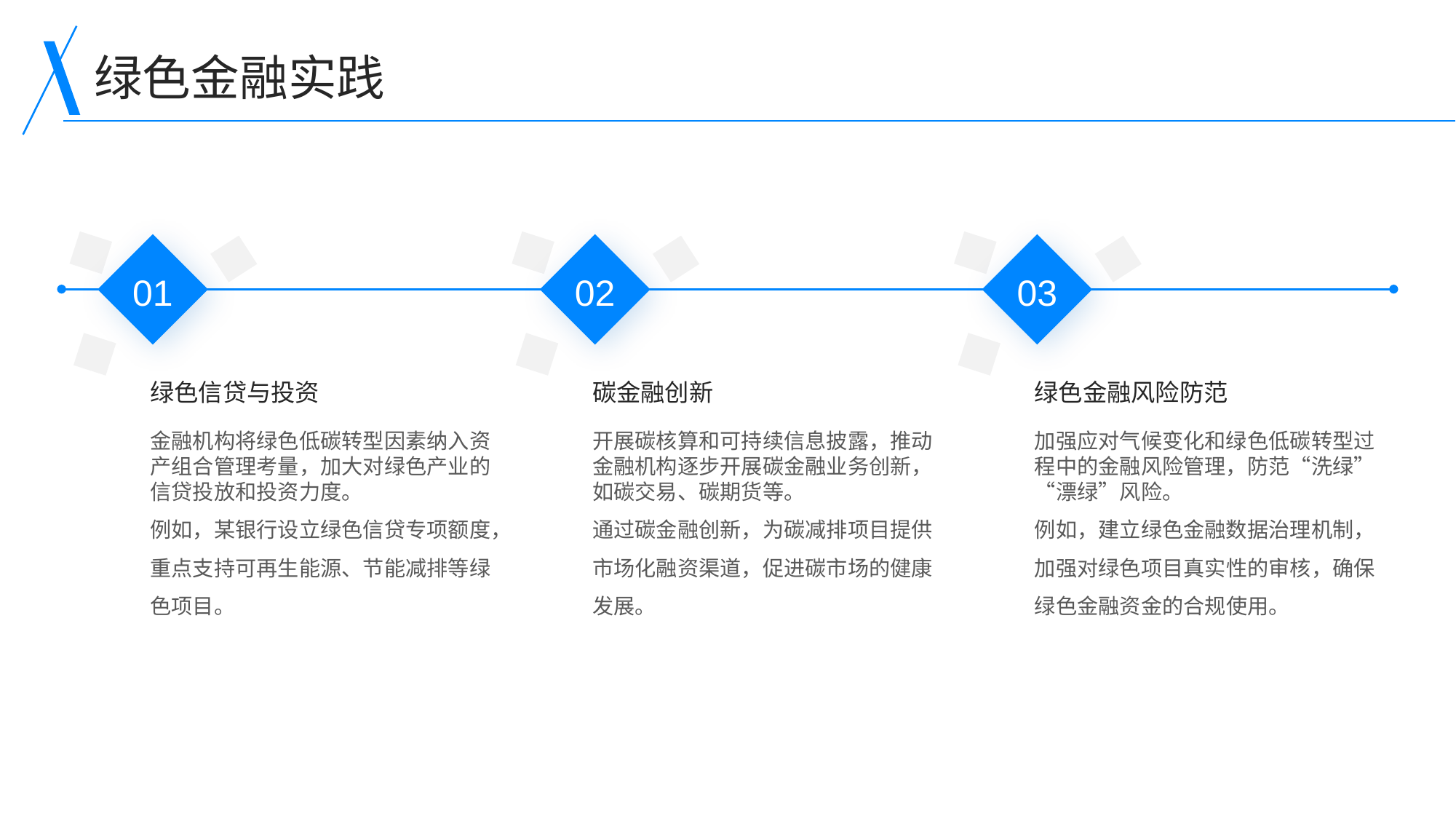

绿色金融实践

01
02
03

绿色信贷与投资
碳金融创新
绿色金融风险防范
金融机构将绿色低碳转型因素纳入资产组合管理考量，加大对绿色产业的信贷投放和投资力度。
例如，某银行设立绿色信贷专项额度，重点支持可再生能源、节能减排等绿色项目。
开展碳核算和可持续信息披露，推动金融机构逐步开展碳金融业务创新，如碳交易、碳期货等。
通过碳金融创新，为碳减排项目提供市场化融资渠道，促进碳市场的健康发展。
加强应对气候变化和绿色低碳转型过程中的金融风险管理，防范“洗绿”“漂绿”风险。
例如，建立绿色金融数据治理机制，加强对绿色项目真实性的审核，确保绿色金融资金的合规使用。